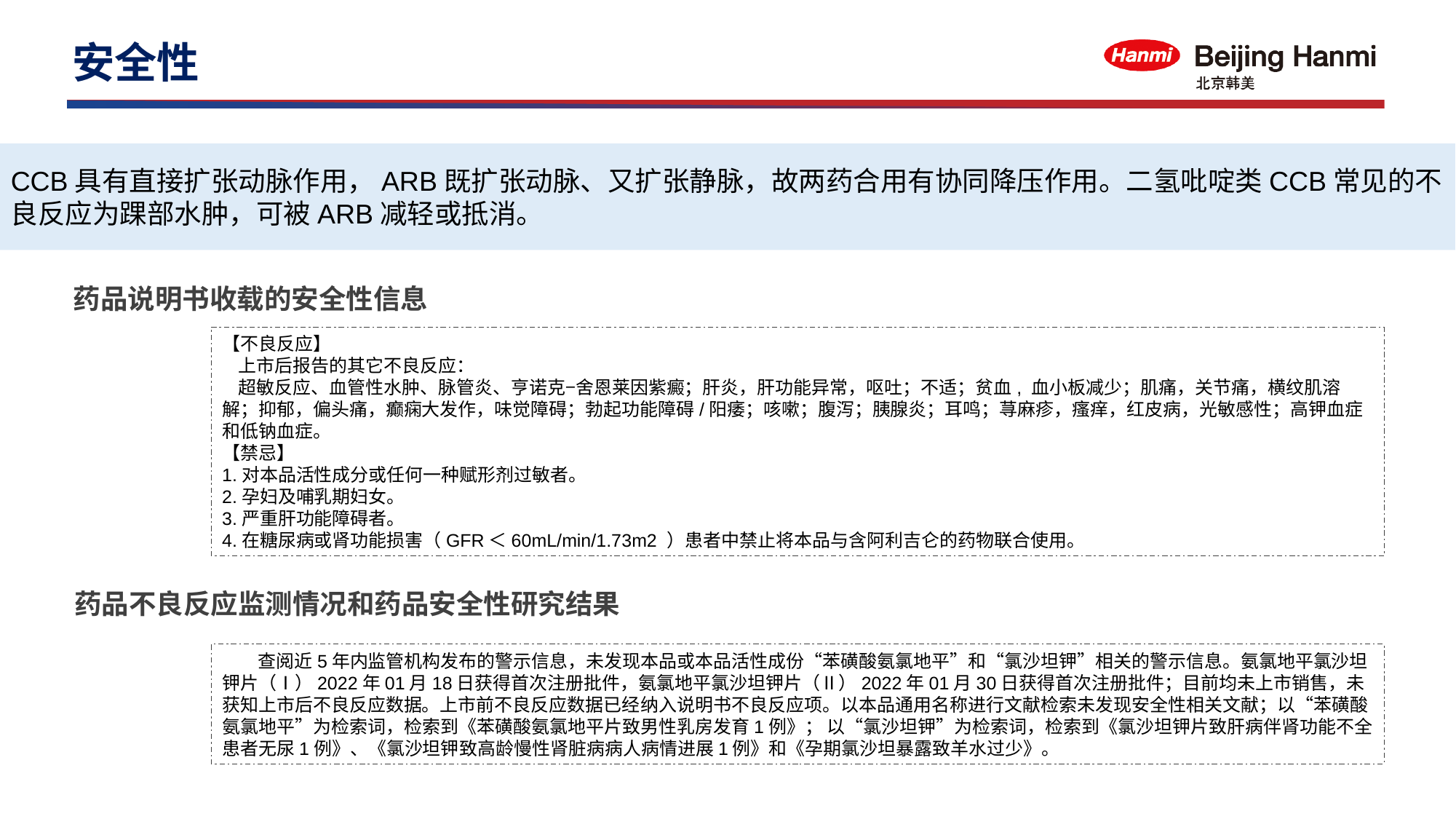

安全性
CCB具有直接扩张动脉作用，ARB既扩张动脉、又扩张静脉，故两药合用有协同降压作用。二氢吡啶类CCB常见的不良反应为踝部水肿，可被ARB减轻或抵消。
药品说明书收载的安全性信息
【不良反应】
   上市后报告的其它不良反应：
   超敏反应、血管性水肿、脉管炎、亨诺克−舍恩莱因紫癜；肝炎，肝功能异常，呕吐；不适；贫血, 血小板减少；肌痛，关节痛，横纹肌溶解；抑郁，偏头痛，癫痫大发作，味觉障碍；勃起功能障碍/阳痿；咳嗽；腹泻；胰腺炎；耳鸣；荨麻疹，瘙痒，红皮病，光敏感性；高钾血症和低钠血症。
【禁忌】
1.对本品活性成分或任何一种赋形剂过敏者。
2.孕妇及哺乳期妇女。
3.严重肝功能障碍者。
4.在糖尿病或肾功能损害（GFR＜60mL/min/1.73m2 ）患者中禁止将本品与含阿利吉仑的药物联合使用。
药品不良反应监测情况和药品安全性研究结果
        查阅近5年内监管机构发布的警示信息，未发现本品或本品活性成份“苯磺酸氨氯地平”和“氯沙坦钾”相关的警示信息。氨氯地平氯沙坦钾片（Ⅰ）2022年01月18日获得首次注册批件，氨氯地平氯沙坦钾片（Ⅱ）2022年01月30日获得首次注册批件；目前均未上市销售，未获知上市后不良反应数据。上市前不良反应数据已经纳入说明书不良反应项。以本品通用名称进行文献检索未发现安全性相关文献；以“苯磺酸氨氯地平”为检索词，检索到《苯磺酸氨氯地平片致男性乳房发育1例》； 以“氯沙坦钾”为检索词，检索到《氯沙坦钾片致肝病伴肾功能不全患者无尿1例》、《氯沙坦钾致高龄慢性肾脏病病人病情进展1例》和《孕期氯沙坦暴露致羊水过少》。